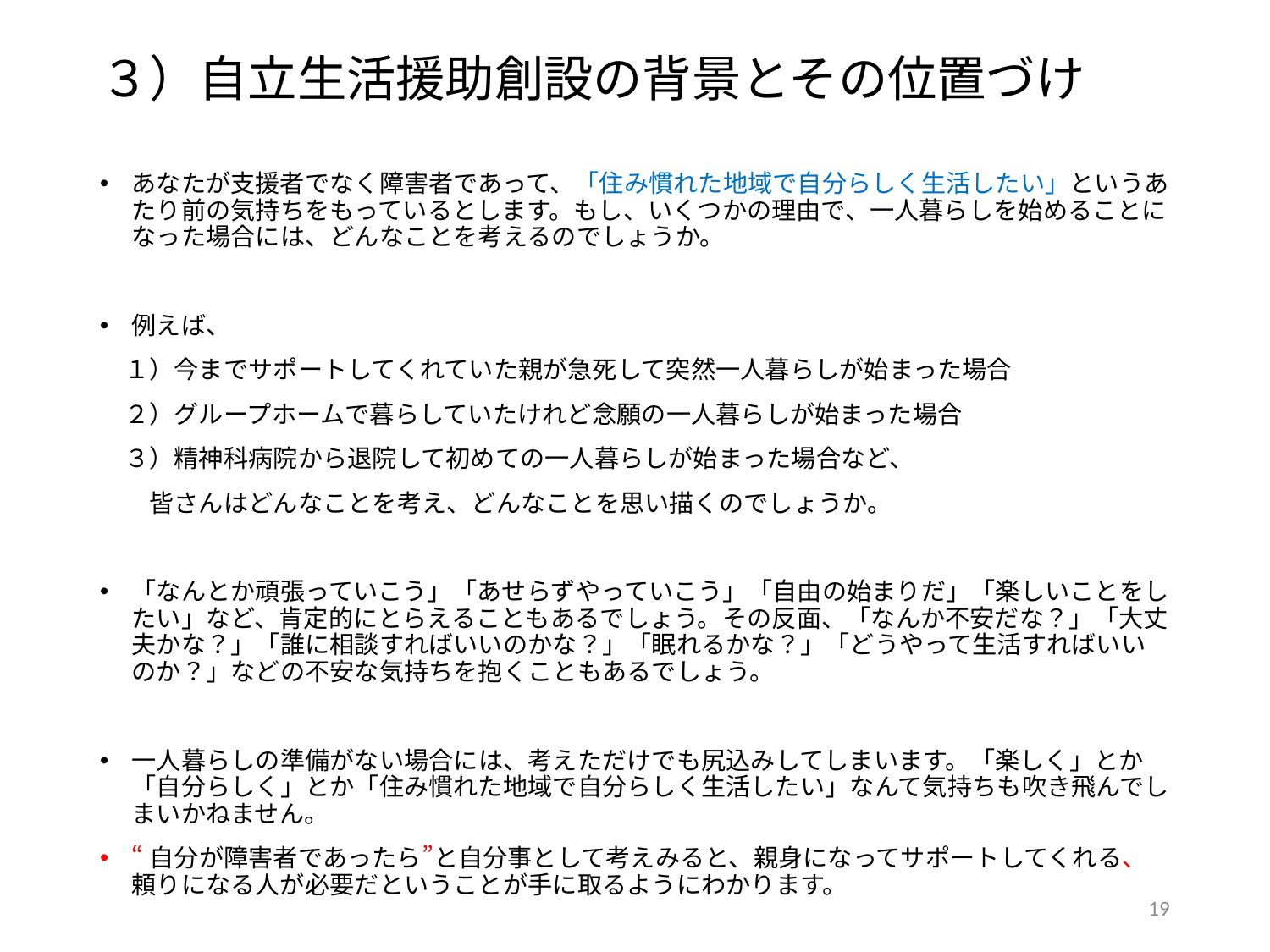

３）自立生活援助創設の背景とその位置づけ
あなたが支援者でなく障害者であって、「住み慣れた地域で自分らしく生活したい」というあたり前の気持ちをもっているとします。もし、いくつかの理由で、一人暮らしを始めることになった場合には、どんなことを考えるのでしょうか。

例えば、
　１）今までサポートしてくれていた親が急死して突然一人暮らしが始まった場合
　２）グループホームで暮らしていたけれど念願の一人暮らしが始まった場合
　３）精神科病院から退院して初めての一人暮らしが始まった場合など、
　　皆さんはどんなことを考え、どんなことを思い描くのでしょうか。

「なんとか頑張っていこう」「あせらずやっていこう」「自由の始まりだ」「楽しいことをしたい」など、肯定的にとらえることもあるでしょう。その反面、「なんか不安だな？」「大丈夫かな？」「誰に相談すればいいのかな？」「眠れるかな？」「どうやって生活すればいいのか？」などの不安な気持ちを抱くこともあるでしょう。

一人暮らしの準備がない場合には、考えただけでも尻込みしてしまいます。「楽しく」とか「自分らしく」とか「住み慣れた地域で自分らしく生活したい」なんて気持ちも吹き飛んでしまいかねません。
“自分が障害者であったら”と自分事として考えみると、親身になってサポートしてくれる、頼りになる人が必要だということが手に取るようにわかります。
19